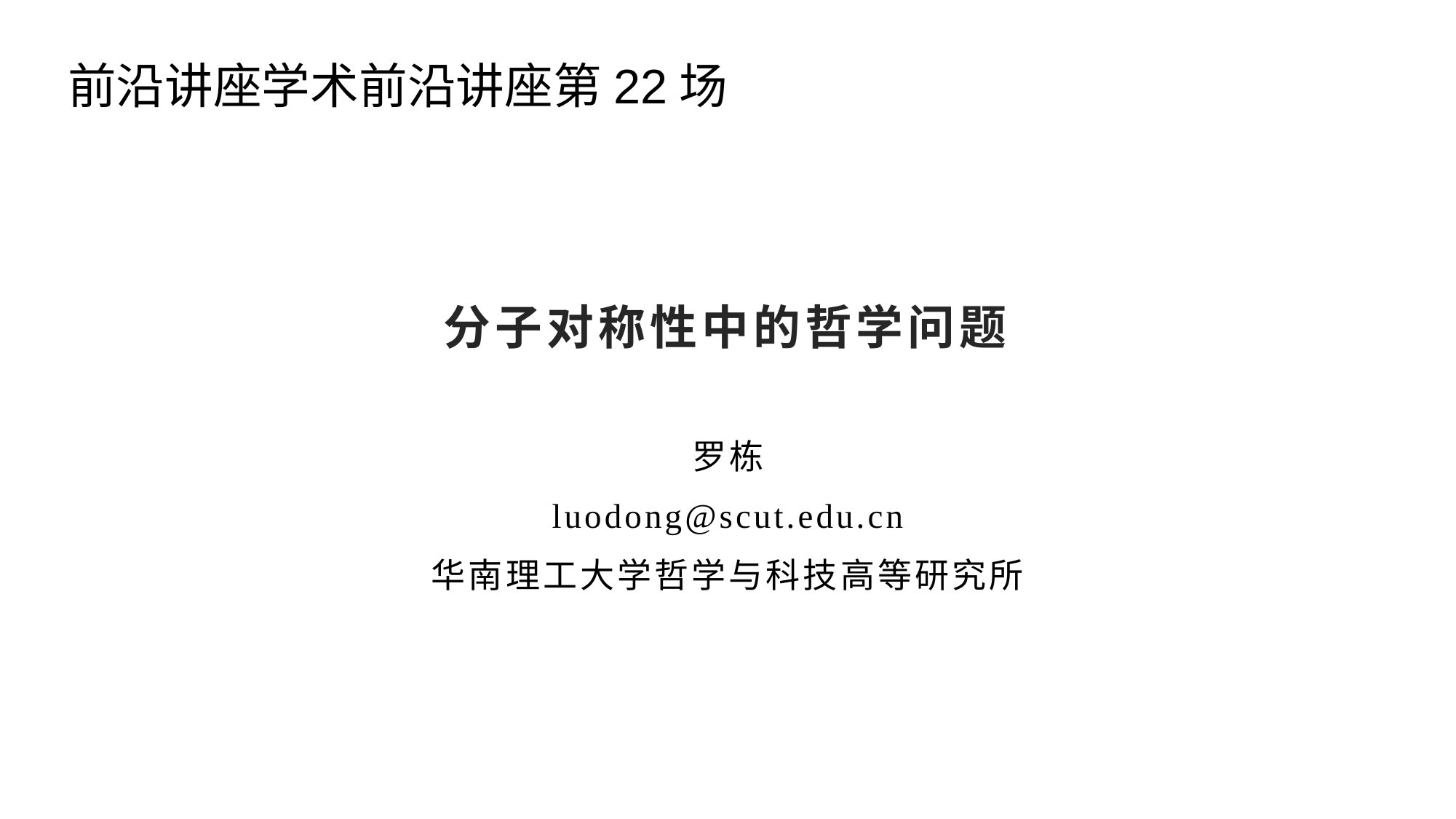

前沿讲座学术前沿讲座第22场
# 分子对称性中的哲学问题
罗栋
luodong@scut.edu.cn
华南理工大学哲学与科技高等研究所